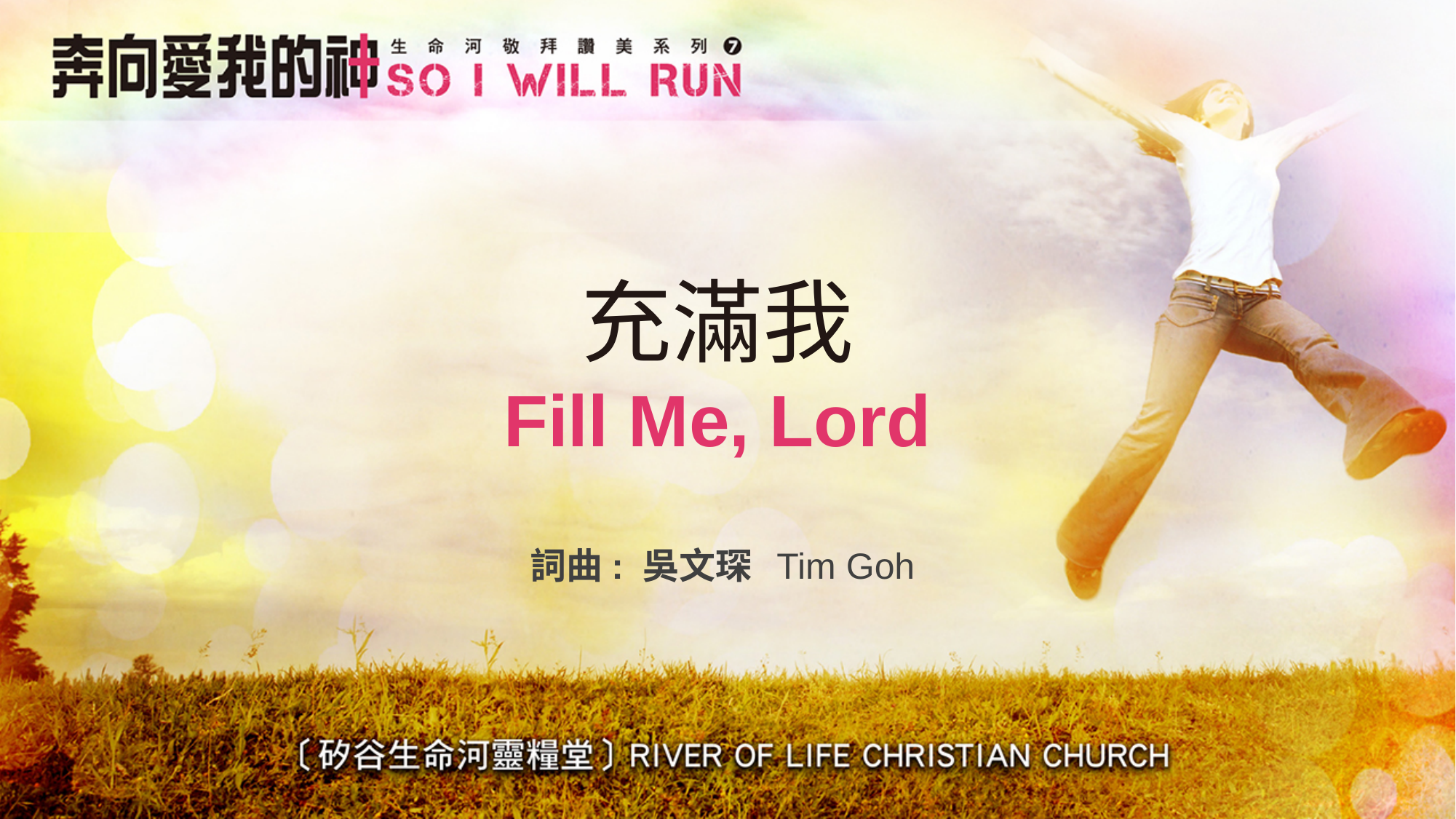

# 充滿我 Fill Me, Lord
詞曲: 吳文琛  Tim Goh